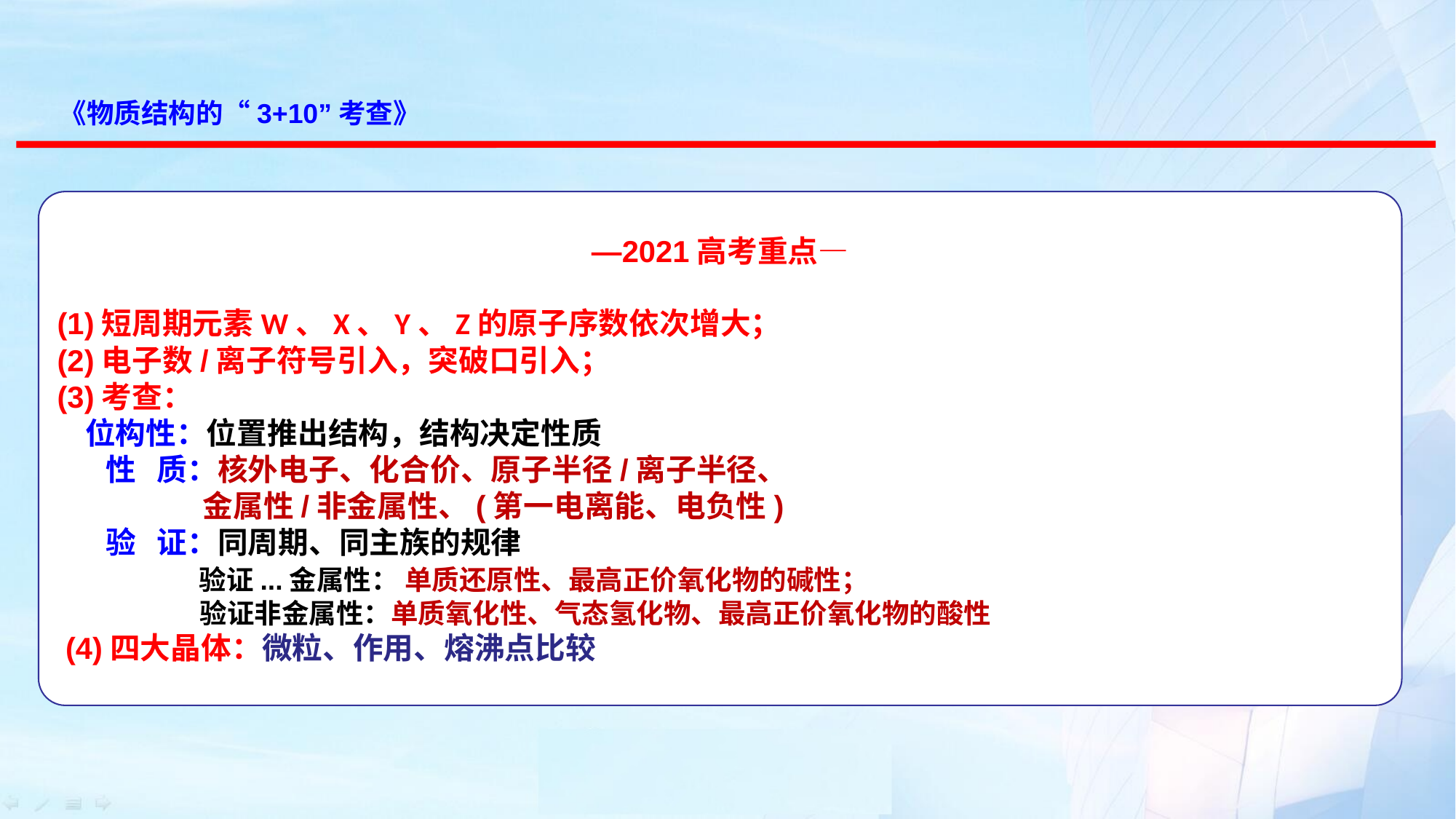

《物质结构的“3+10”考查》
—2021高考重点—

(1)短周期元素W、X、Y、Z的原子序数依次增大；
(2)电子数/离子符号引入，突破口引入；
(3)考查：
   位构性：位置推出结构，结构决定性质
      性   质：核外电子、化合价、原子半径/离子半径、
                    金属性/非金属性、(第一电离能、电负性)
      验   证：同周期、同主族的规律
                    验证...金属性： 单质还原性、最高正价氧化物的碱性；
                      验证非金属性：单质氧化性、气态氢化物、最高正价氧化物的酸性
 (4)四大晶体：微粒、作用、熔沸点比较
97